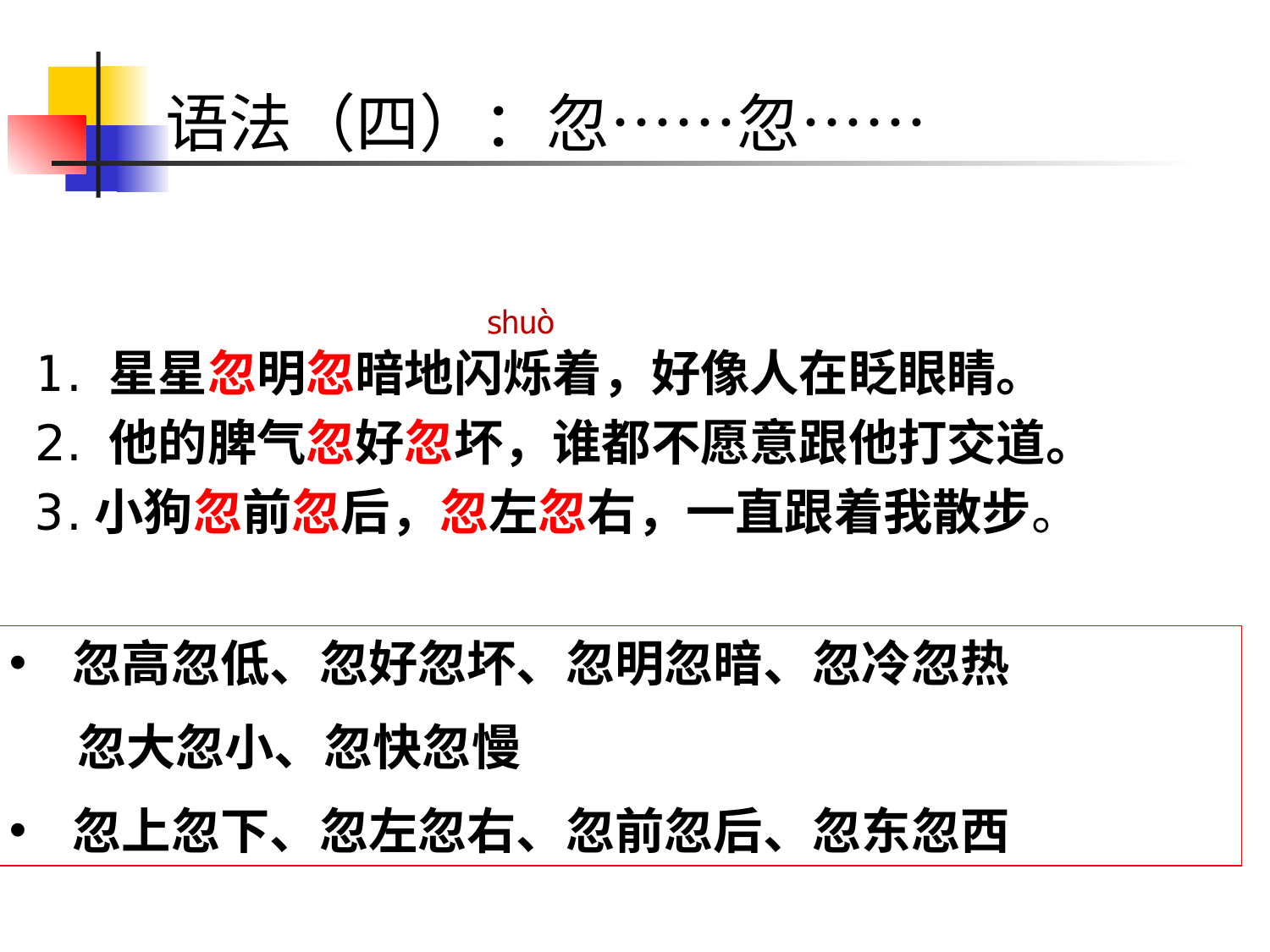

# 语法（四）：忽……忽……
shuò
1. 星星忽明忽暗地闪烁着，好像人在眨眼睛。
2. 他的脾气忽好忽坏，谁都不愿意跟他打交道。
3.小狗忽前忽后，忽左忽右，一直跟着我散步。
忽高忽低、忽好忽坏、忽明忽暗、忽冷忽热
     忽大忽小、忽快忽慢
忽上忽下、忽左忽右、忽前忽后、忽东忽西